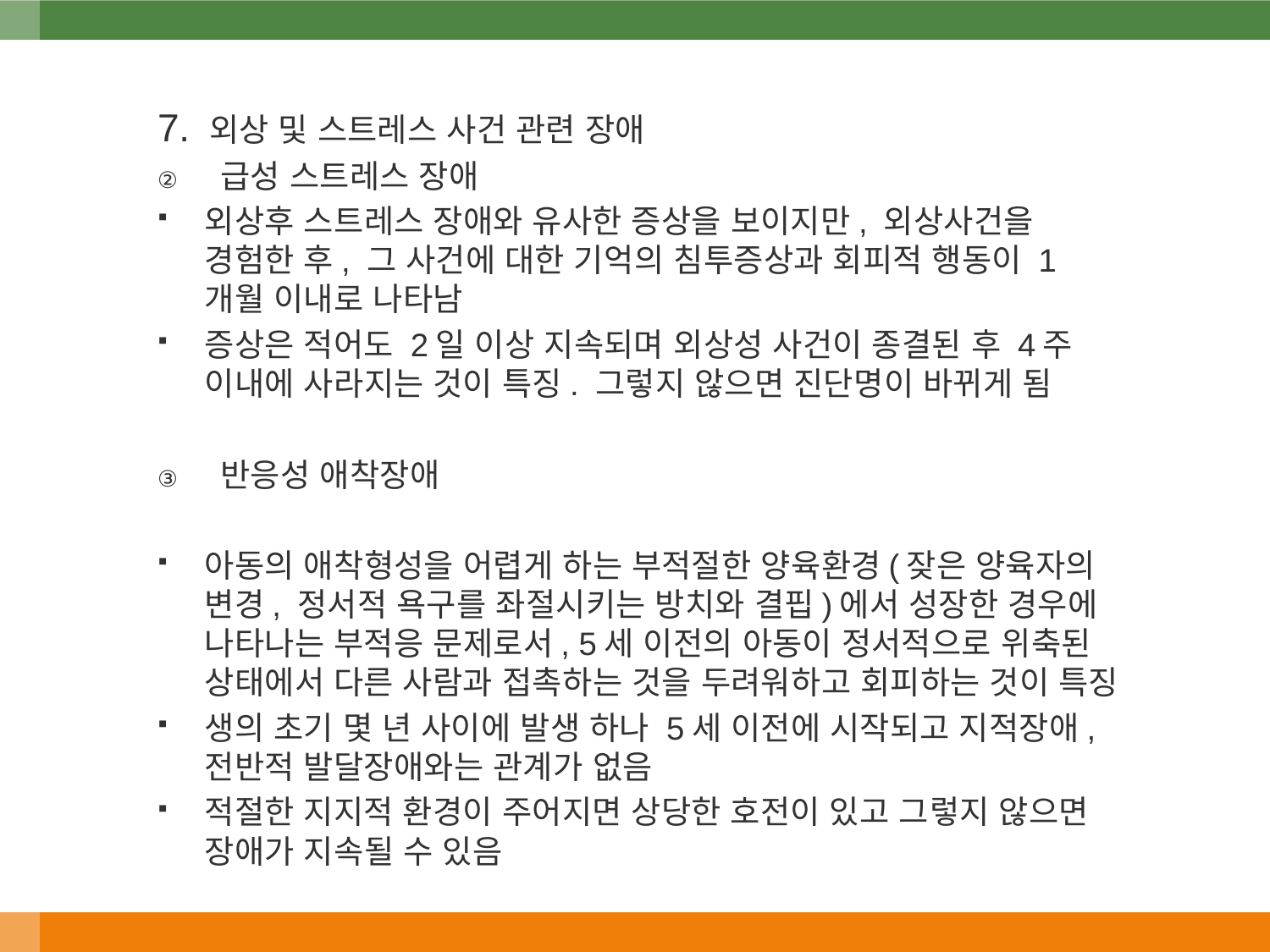

7. 외상 및 스트레스 사건 관련 장애
급성 스트레스 장애
외상후 스트레스 장애와 유사한 증상을 보이지만, 외상사건을 경험한 후, 그 사건에 대한 기억의 침투증상과 회피적 행동이 1개월 이내로 나타남
증상은 적어도 2일 이상 지속되며 외상성 사건이 종결된 후 4주 이내에 사라지는 것이 특징. 그렇지 않으면 진단명이 바뀌게 됨

반응성 애착장애

아동의 애착형성을 어렵게 하는 부적절한 양육환경(잦은 양육자의 변경, 정서적 욕구를 좌절시키는 방치와 결핍)에서 성장한 경우에 나타나는 부적응 문제로서, 5세 이전의 아동이 정서적으로 위축된 상태에서 다른 사람과 접촉하는 것을 두려워하고 회피하는 것이 특징
생의 초기 몇 년 사이에 발생 하나 5세 이전에 시작되고 지적장애, 전반적 발달장애와는 관계가 없음
적절한 지지적 환경이 주어지면 상당한 호전이 있고 그렇지 않으면 장애가 지속될 수 있음